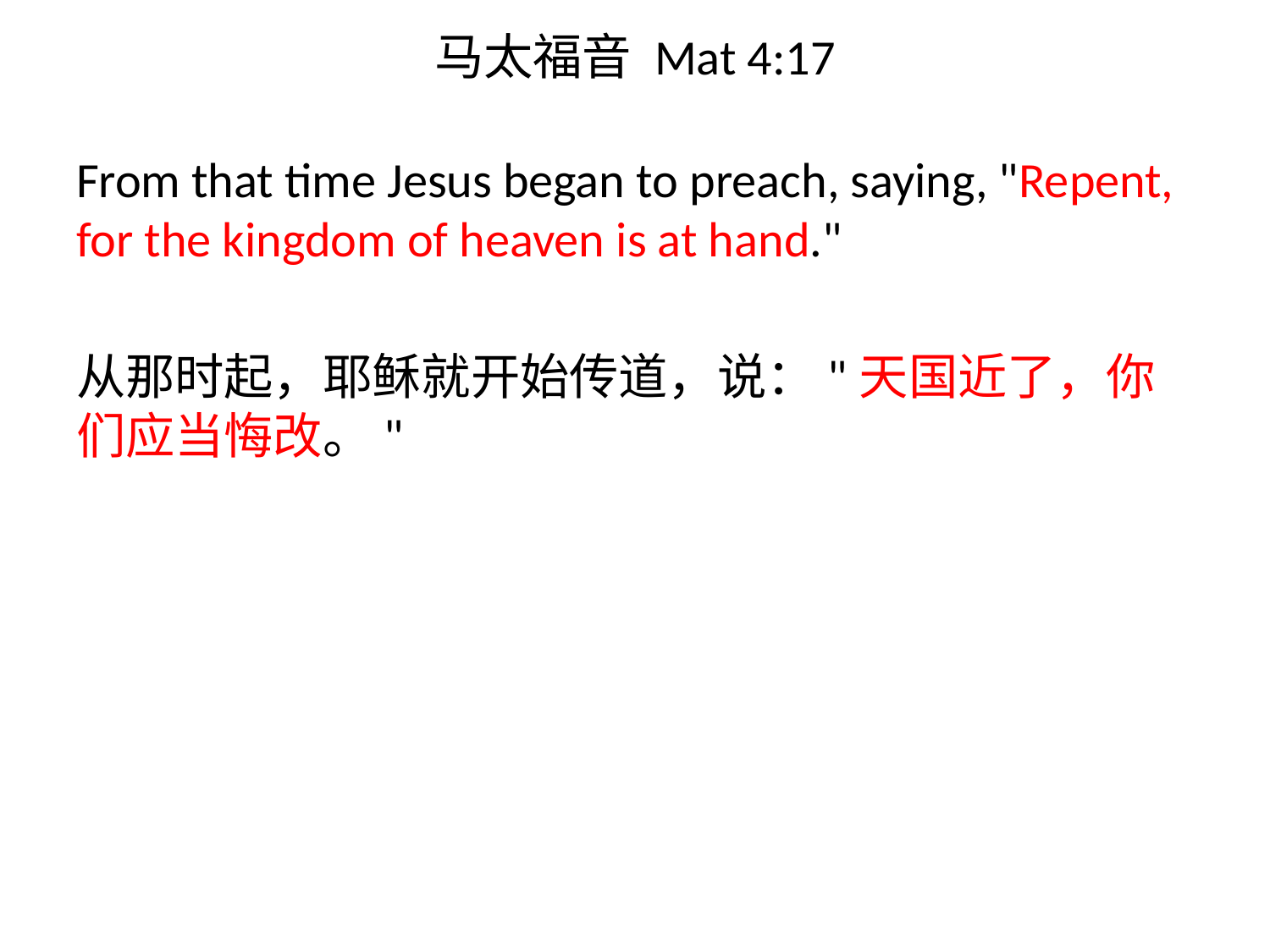

# 马太福音 Mat 4:17
From that time Jesus began to preach, saying, "Repent, for the kingdom of heaven is at hand."

从那时起，耶稣就开始传道，说："天国近了，你们应当悔改。"